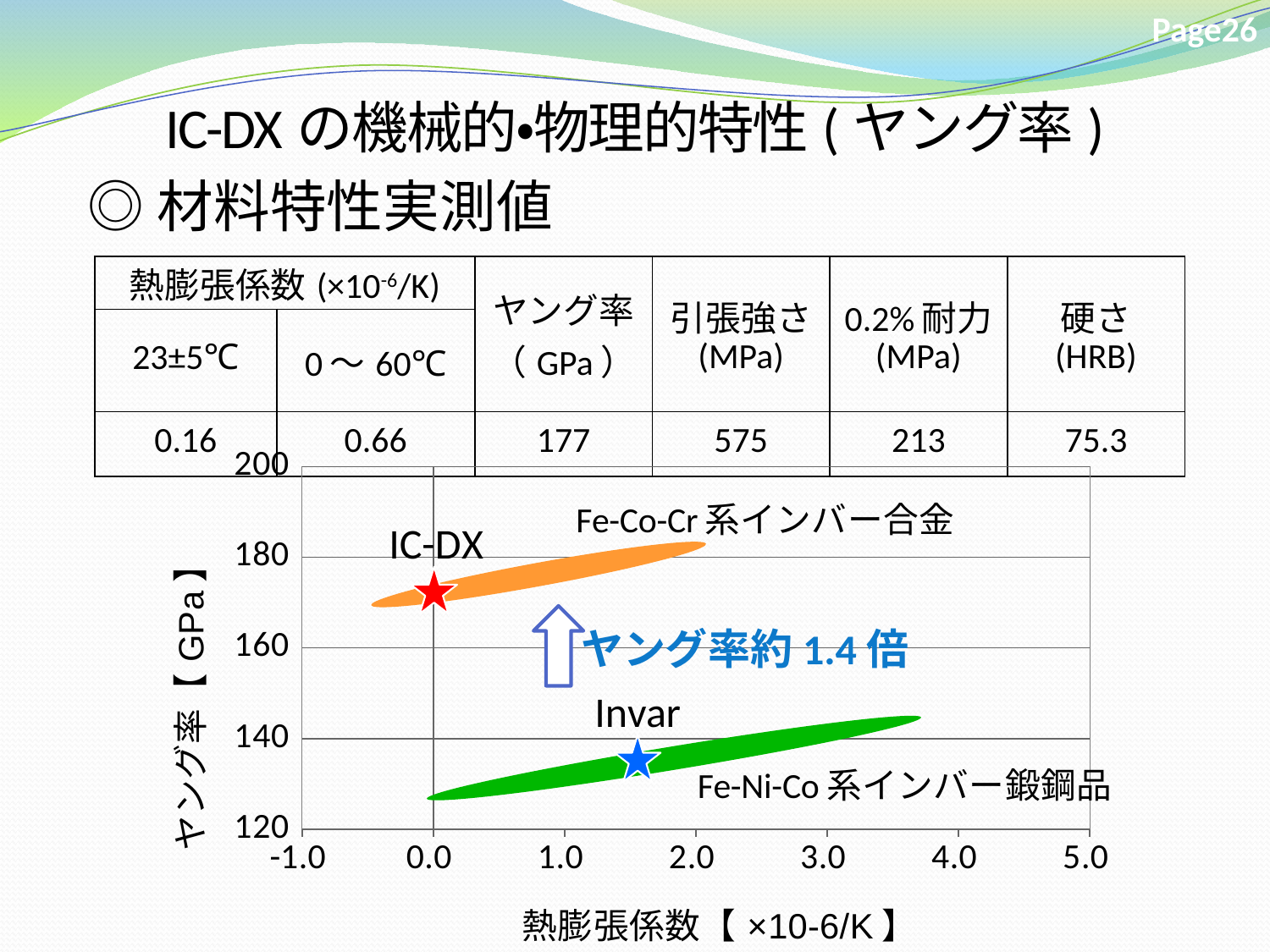

Page26
IC-DXの機械的・物理的特性(ヤング率)
◎材料特性実測値
| 熱膨張係数(×10-6/K) |  | ヤング率 （GPa） | 引張強さ (MPa) | 0.2%耐力 (MPa) | 硬さ (HRB) |
| --- | --- | --- | --- | --- | --- |
| 23±5℃ | 0～60℃ |  |  |  |  |
| 0.16 | 0.66 | 177 | 575 | 213 | 75.3 |

### Chart

| Category |  新開発材 |  従来材 |
|---|---|---|
ヤング率約1.4倍